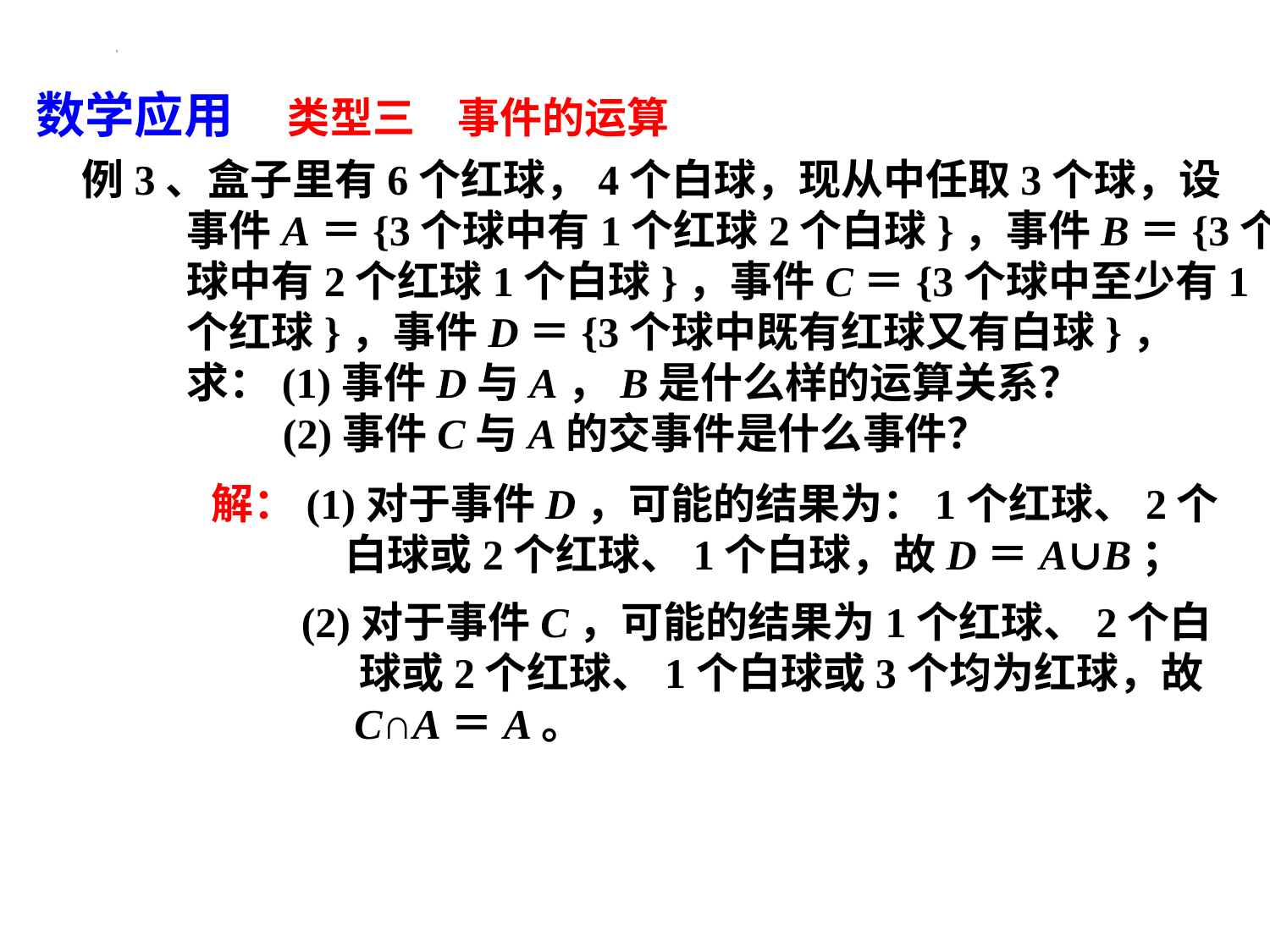

数学应用
类型三　事件的运算
例3、盒子里有6个红球，4个白球，现从中任取3个球，设
          事件A＝{3个球中有1个红球2个白球}，事件B＝{3个
          球中有2个红球1个白球}，事件C＝{3个球中至少有1
          个红球}，事件D＝{3个球中既有红球又有白球}，
          求：(1)事件D与A，B是什么样的运算关系？
                   (2)事件C与A的交事件是什么事件？
解：(1)对于事件D，可能的结果为：1个红球、2个
             白球或2个红球、1个白球，故D＝A∪B；
(2)对于事件C，可能的结果为1个红球、2个白
     球或2个红球、1个白球或3个均为红球，故
     C∩A＝A。